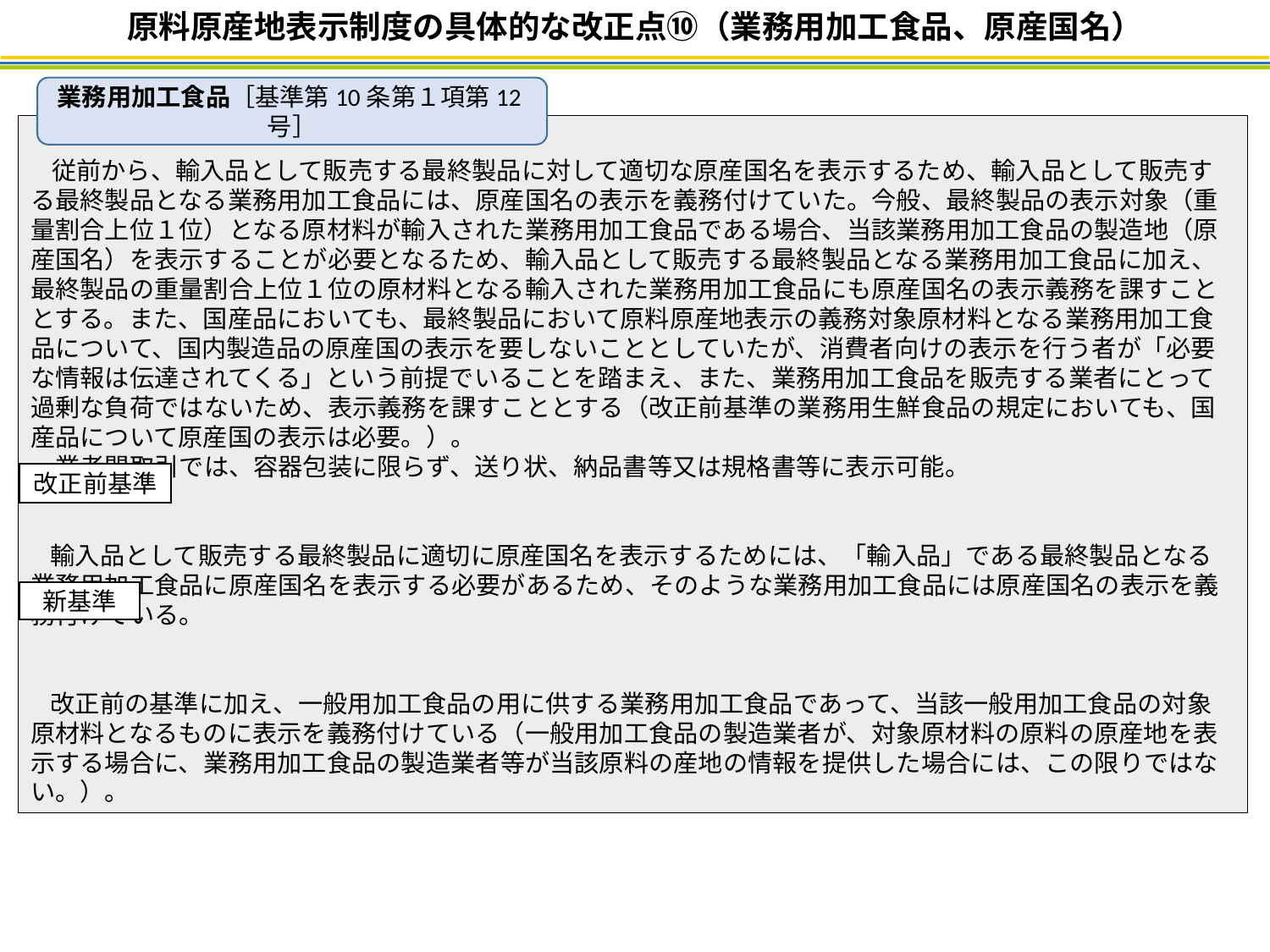

原料原産地表示制度の具体的な改正点⑩（業務用加工食品、原産国名）
業務用加工食品［基準第10条第１項第12号］

　従前から、輸入品として販売する最終製品に対して適切な原産国名を表示するため、輸入品として販売する最終製品となる業務用加工食品には、原産国名の表示を義務付けていた。今般、最終製品の表示対象（重量割合上位１位）となる原材料が輸入された業務用加工食品である場合、当該業務用加工食品の製造地（原産国名）を表示することが必要となるため、輸入品として販売する最終製品となる業務用加工食品に加え、最終製品の重量割合上位１位の原材料となる輸入された業務用加工食品にも原産国名の表示義務を課すこととする。また、国産品においても、最終製品において原料原産地表示の義務対象原材料となる業務用加工食品について、国内製造品の原産国の表示を要しないこととしていたが、消費者向けの表示を行う者が「必要な情報は伝達されてくる」という前提でいることを踏まえ、また、業務用加工食品を販売する業者にとって過剰な負荷ではないため、表示義務を課すこととする（改正前基準の業務用生鮮食品の規定においても、国産品について原産国の表示は必要。）。
　業者間取引では、容器包装に限らず、送り状、納品書等又は規格書等に表示可能。

輸入品として販売する最終製品に適切に原産国名を表示するためには、「輸入品」である最終製品となる業務用加工食品に原産国名を表示する必要があるため、そのような業務用加工食品には原産国名の表示を義務付けている。

改正前の基準に加え、一般用加工食品の用に供する業務用加工食品であって、当該一般用加工食品の対象原材料となるものに表示を義務付けている（一般用加工食品の製造業者が、対象原材料の原料の原産地を表示する場合に、業務用加工食品の製造業者等が当該原料の産地の情報を提供した場合には、この限りではない。）。
改正前基準
新基準